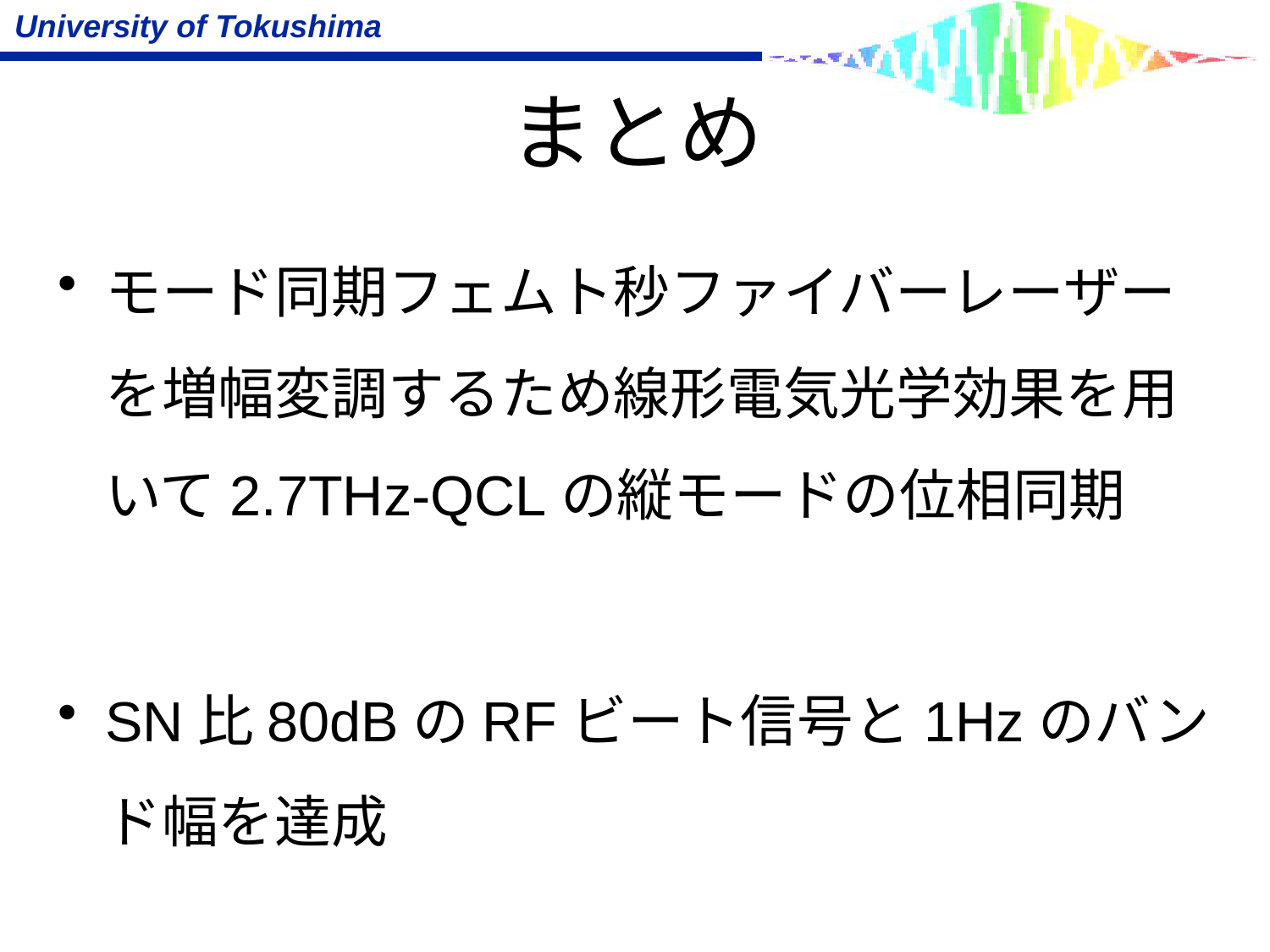

# まとめ
モード同期フェムト秒ファイバーレーザーを増幅変調するため線形電気光学効果を用いて2.7THz-QCLの縦モードの位相同期

SN比80dBのRFビート信号と1Hzのバンド幅を達成